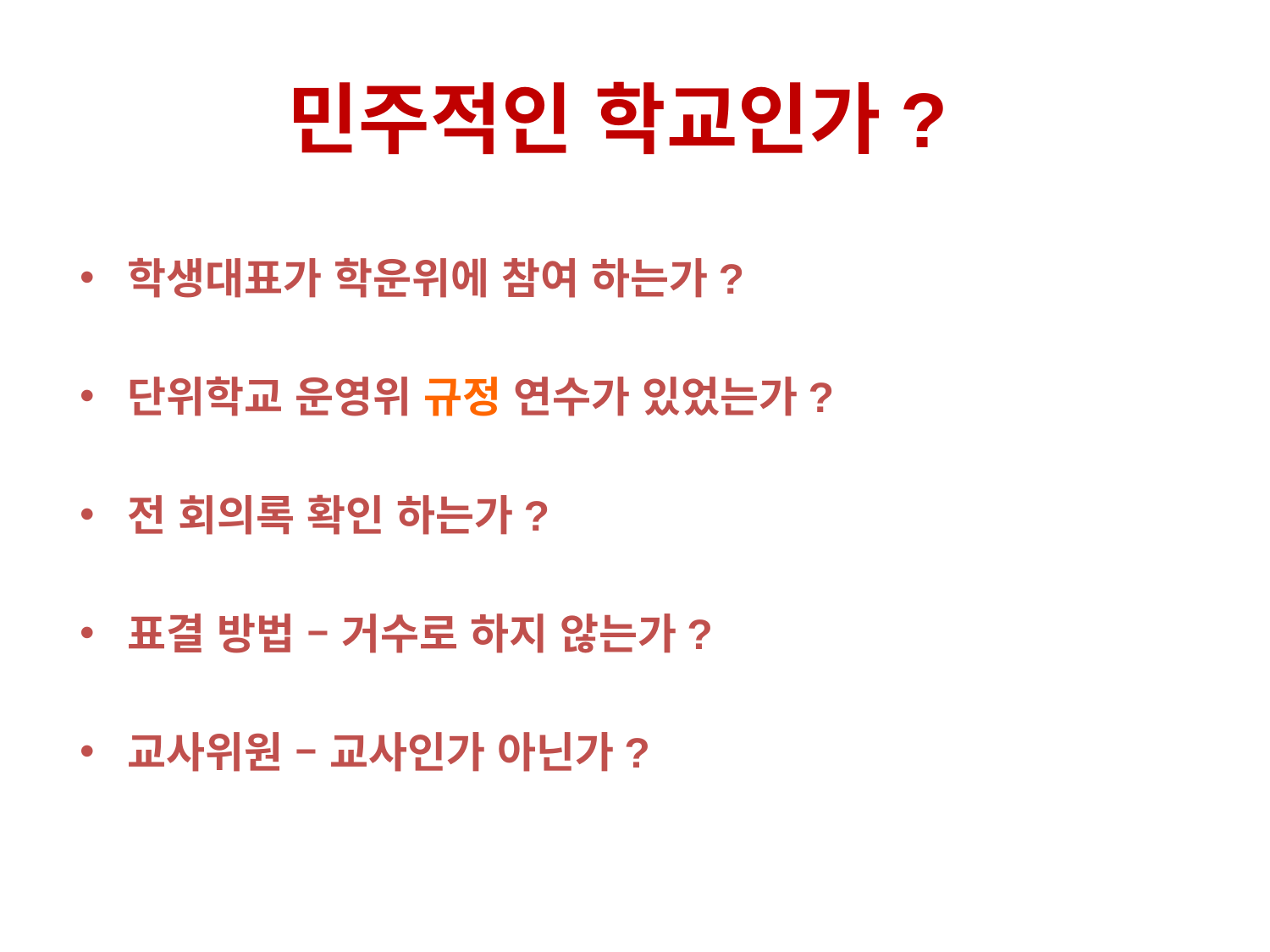

# 민주적인 학교인가?

학생대표가 학운위에 참여 하는가?

단위학교 운영위 규정 연수가 있었는가?

전 회의록 확인 하는가?

표결 방법 – 거수로 하지 않는가?

교사위원 – 교사인가 아닌가?